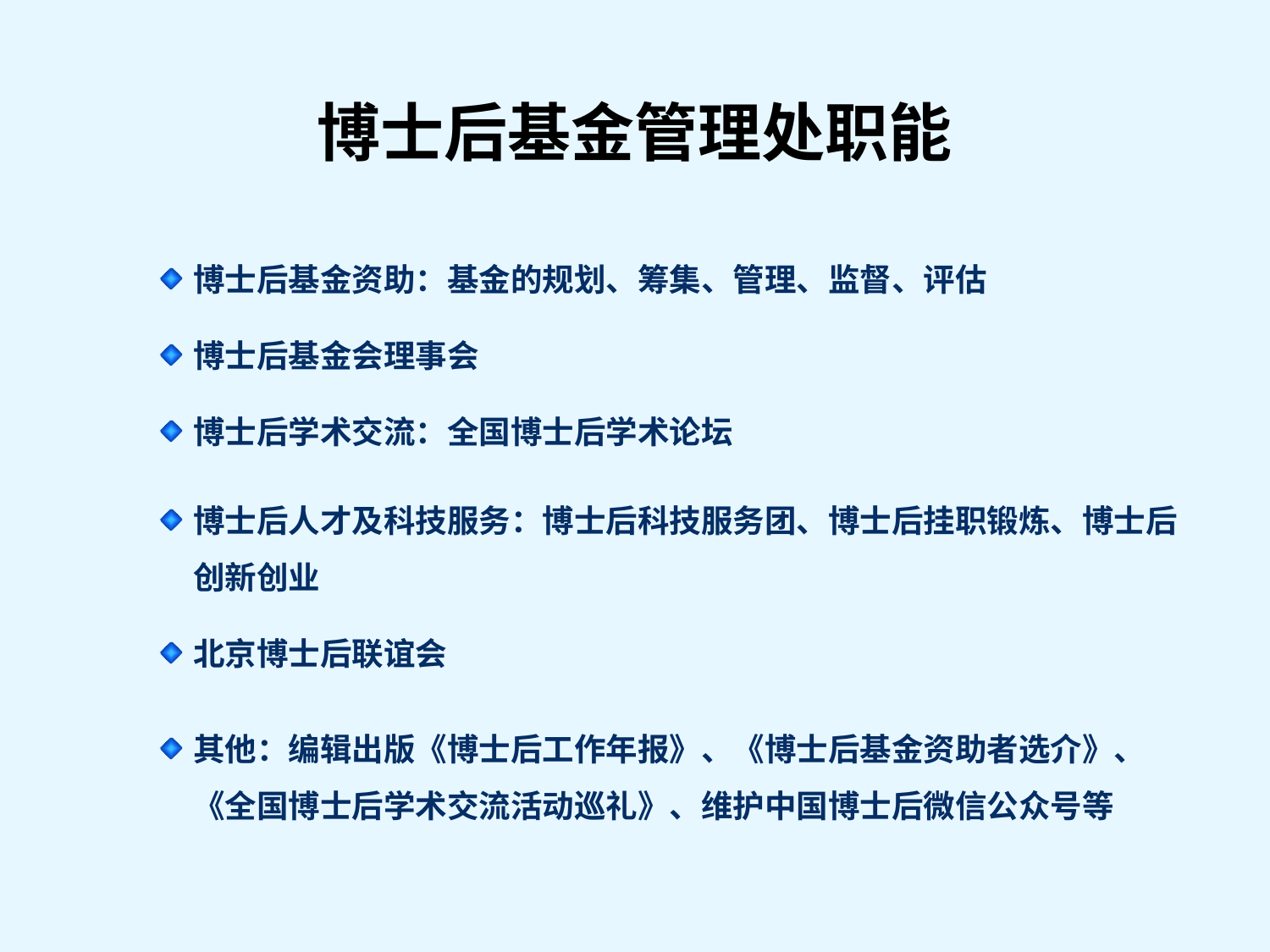

博士后基金管理处职能
博士后基金资助：基金的规划、筹集、管理、监督、评估

博士后基金会理事会

博士后学术交流：全国博士后学术论坛
博士后人才及科技服务：博士后科技服务团、博士后挂职锻炼、博士后创新创业

北京博士后联谊会

其他：编辑出版《博士后工作年报》、《博士后基金资助者选介》、《全国博士后学术交流活动巡礼》、维护中国博士后微信公众号等